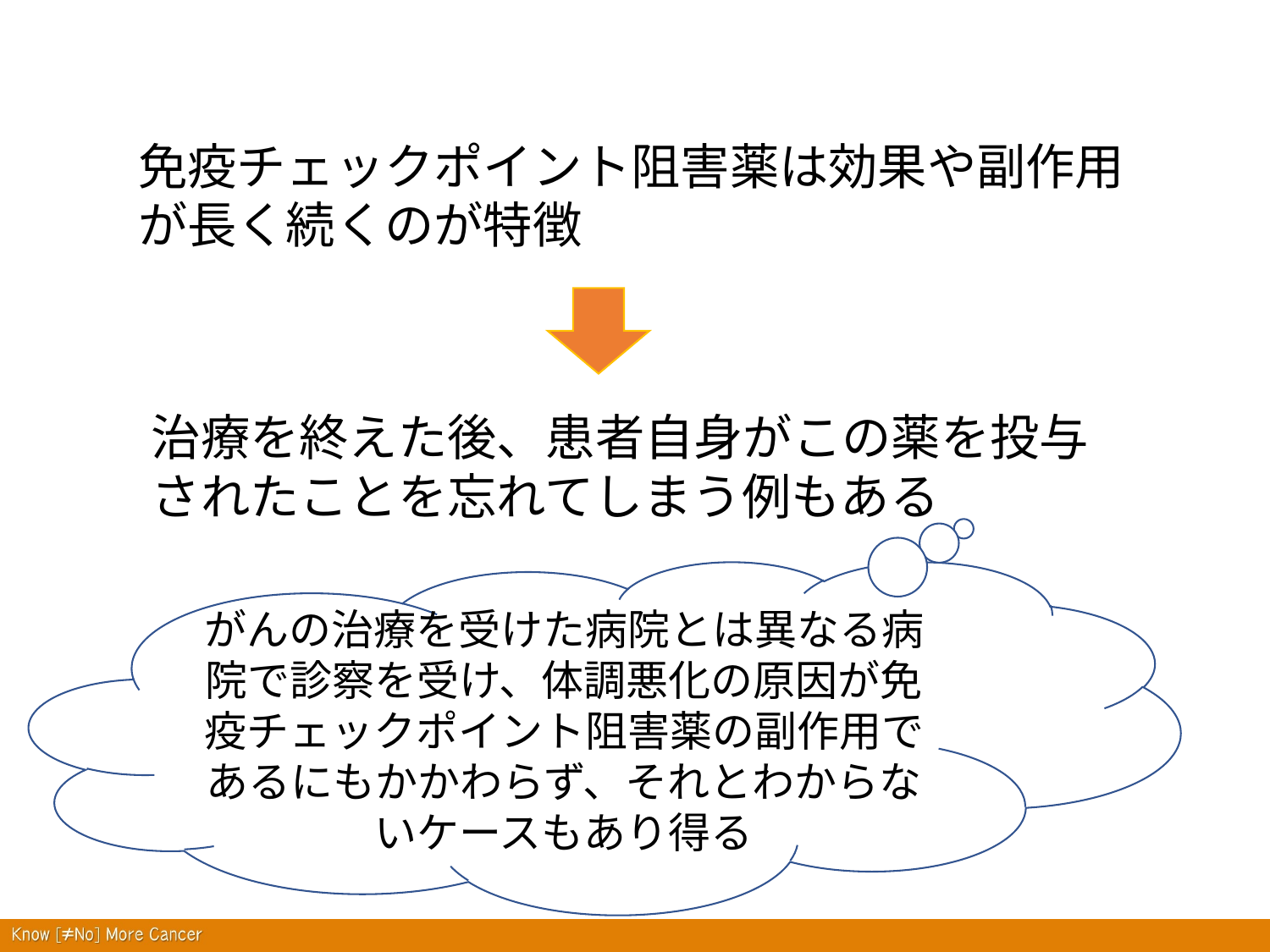

免疫チェックポイント阻害薬は効果や副作用が長く続くのが特徴

治療を終えた後、患者自身がこの薬を投与されたことを忘れてしまう例もある
がんの治療を受けた病院とは異なる病院で診察を受け、体調悪化の原因が免疫チェックポイント阻害薬の副作用であるにもかかわらず、それとわからないケースもあり得る